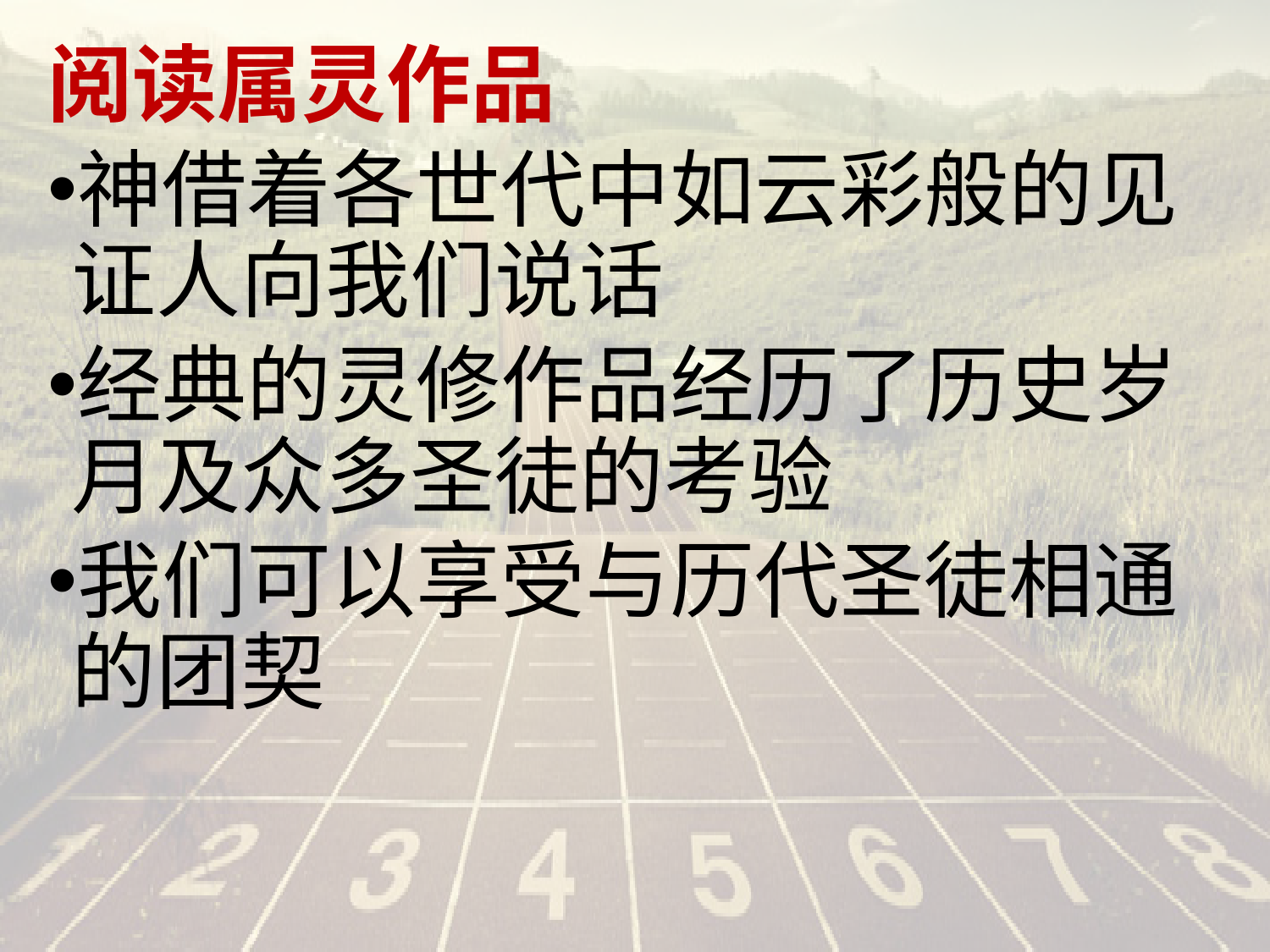

#
阅读属灵作品
神借着各世代中如云彩般的见证人向我们说话
经典的灵修作品经历了历史岁月及众多圣徒的考验
我们可以享受与历代圣徒相通的团契